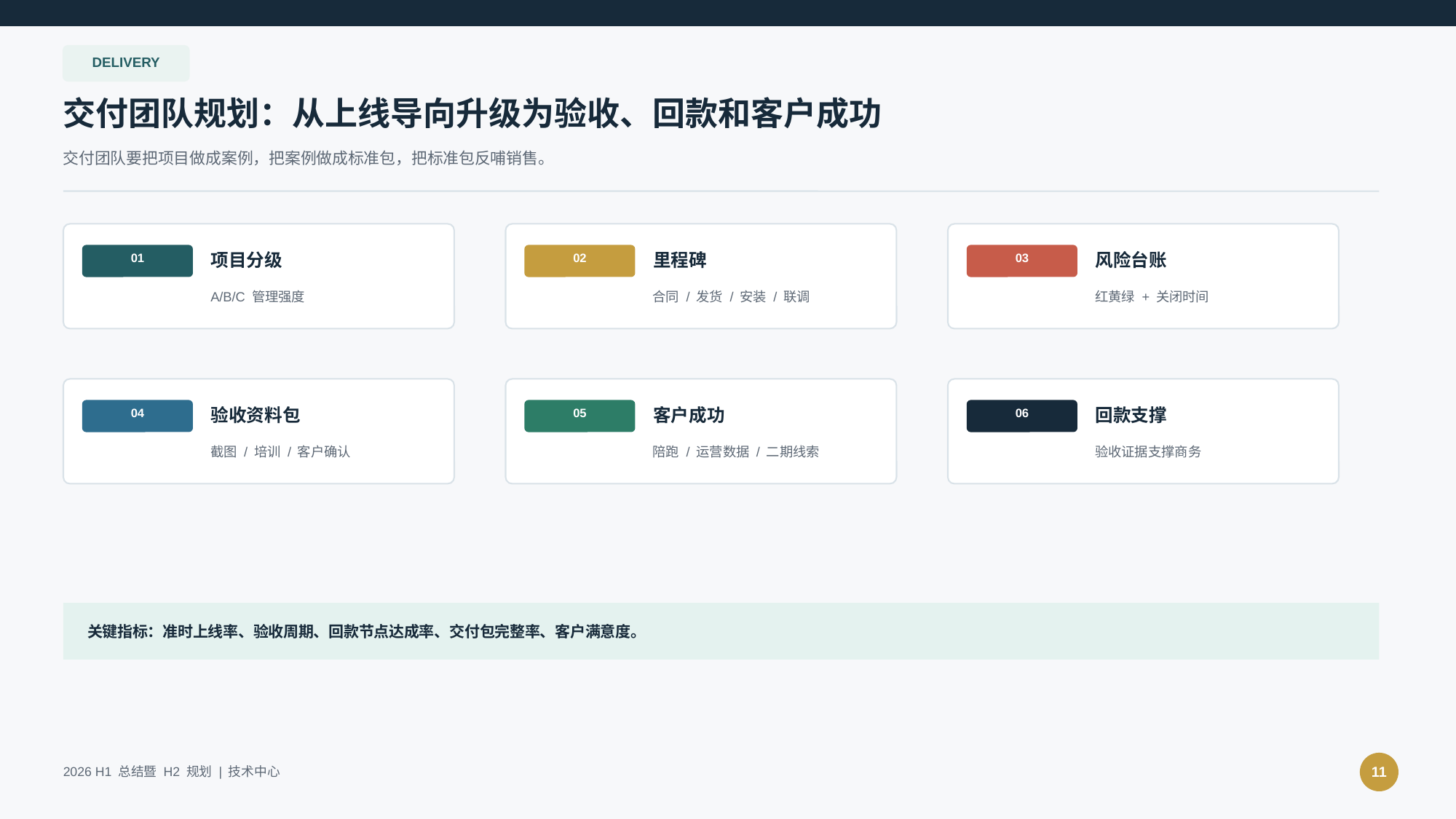

DELIVERY
交付团队规划：从上线导向升级为验收、回款和客户成功
交付团队要把项目做成案例，把案例做成标准包，把标准包反哺销售。

项目分级

里程碑

风险台账
01
02
03
A/B/C 管理强度
合同 / 发货 / 安装 / 联调
红黄绿 + 关闭时间

验收资料包

客户成功

回款支撑
04
05
06
截图 / 培训 / 客户确认
陪跑 / 运营数据 / 二期线索
验收证据支撑商务

关键指标：准时上线率、验收周期、回款节点达成率、交付包完整率、客户满意度。

11
2026 H1 总结暨 H2 规划 | 技术中心